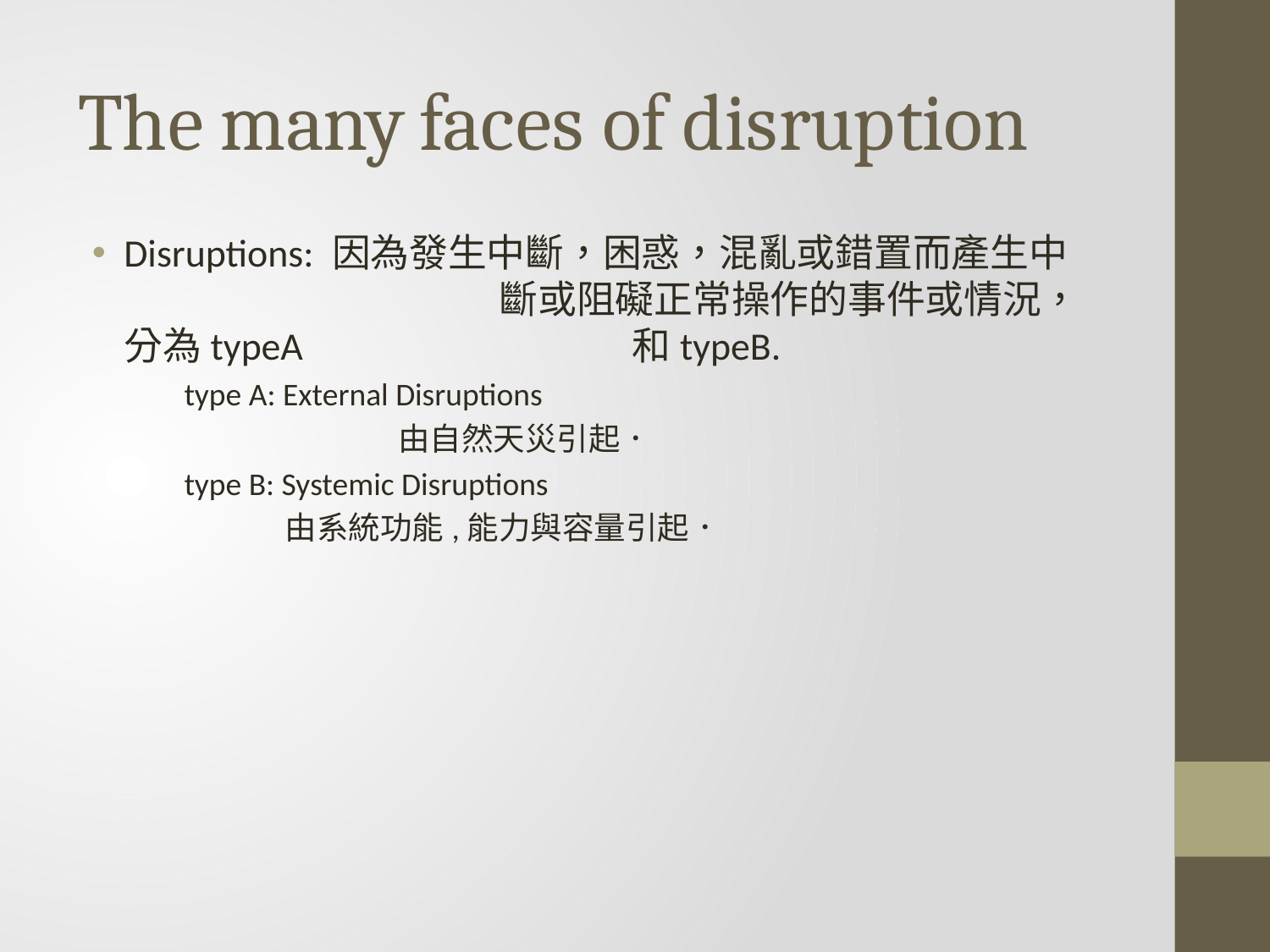

# The many faces of disruption
Disruptions: 因為發生中斷，困惑，混亂或錯置而產生中		              斷或阻礙正常操作的事件或情況，分為typeA			和typeB.
type A: External Disruptions
	           由自然天災引起．
type B: Systemic Disruptions
             由系統功能,能力與容量引起．